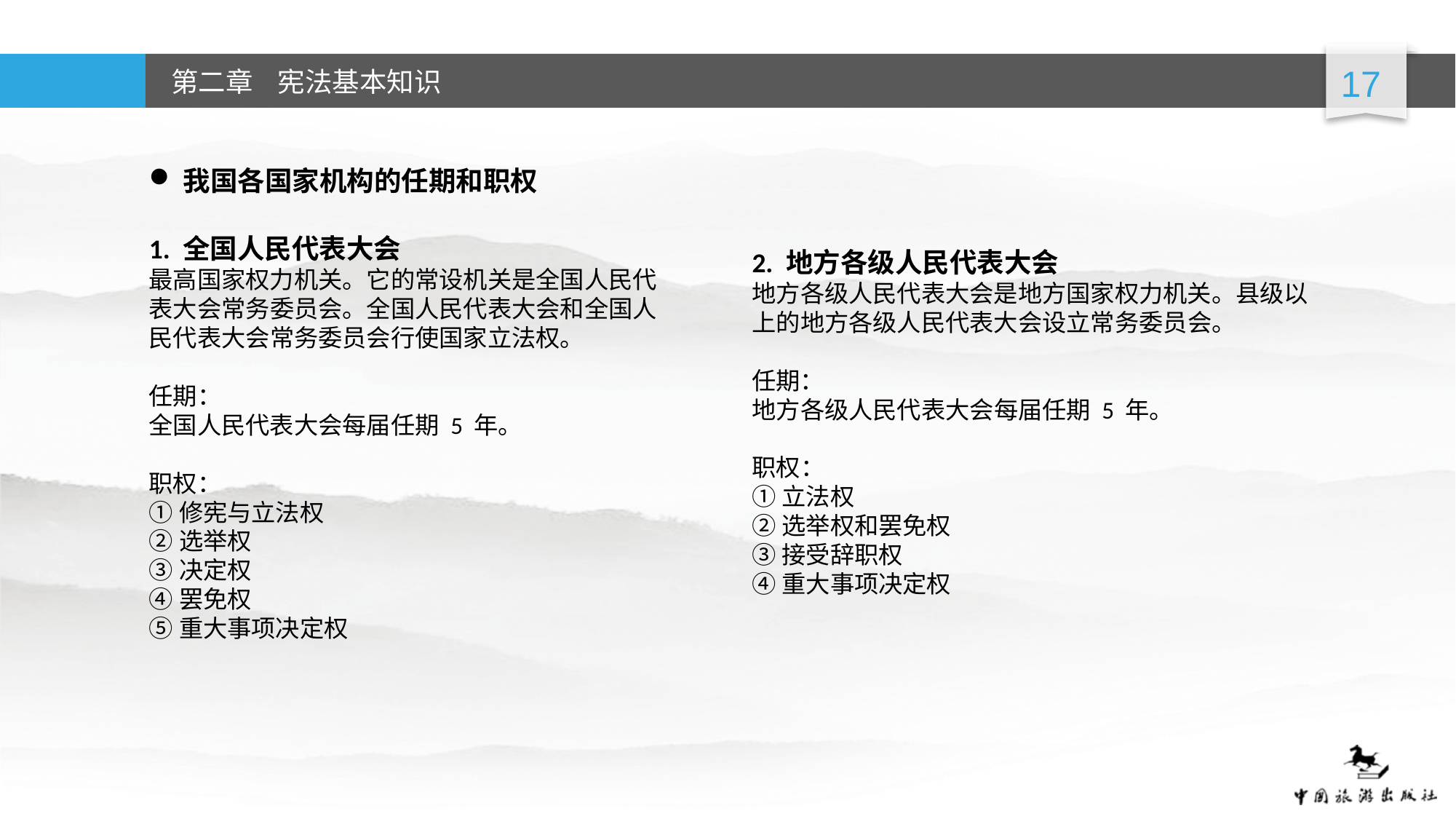

我国各国家机构的任期和职权
1. 全国人民代表大会
最高国家权力机关。它的常设机关是全国人民代表大会常务委员会。全国人民代表大会和全国人民代表大会常务委员会行使国家立法权。

任期：
全国人民代表大会每届任期 5 年。

职权：
①修宪与立法权
②选举权
③决定权
④罢免权
⑤重大事项决定权
2. 地方各级人民代表大会
地方各级人民代表大会是地方国家权力机关。县级以上的地方各级人民代表大会设立常务委员会。

任期：
地方各级人民代表大会每届任期 5 年。

职权：
①立法权
②选举权和罢免权
③接受辞职权
④重大事项决定权